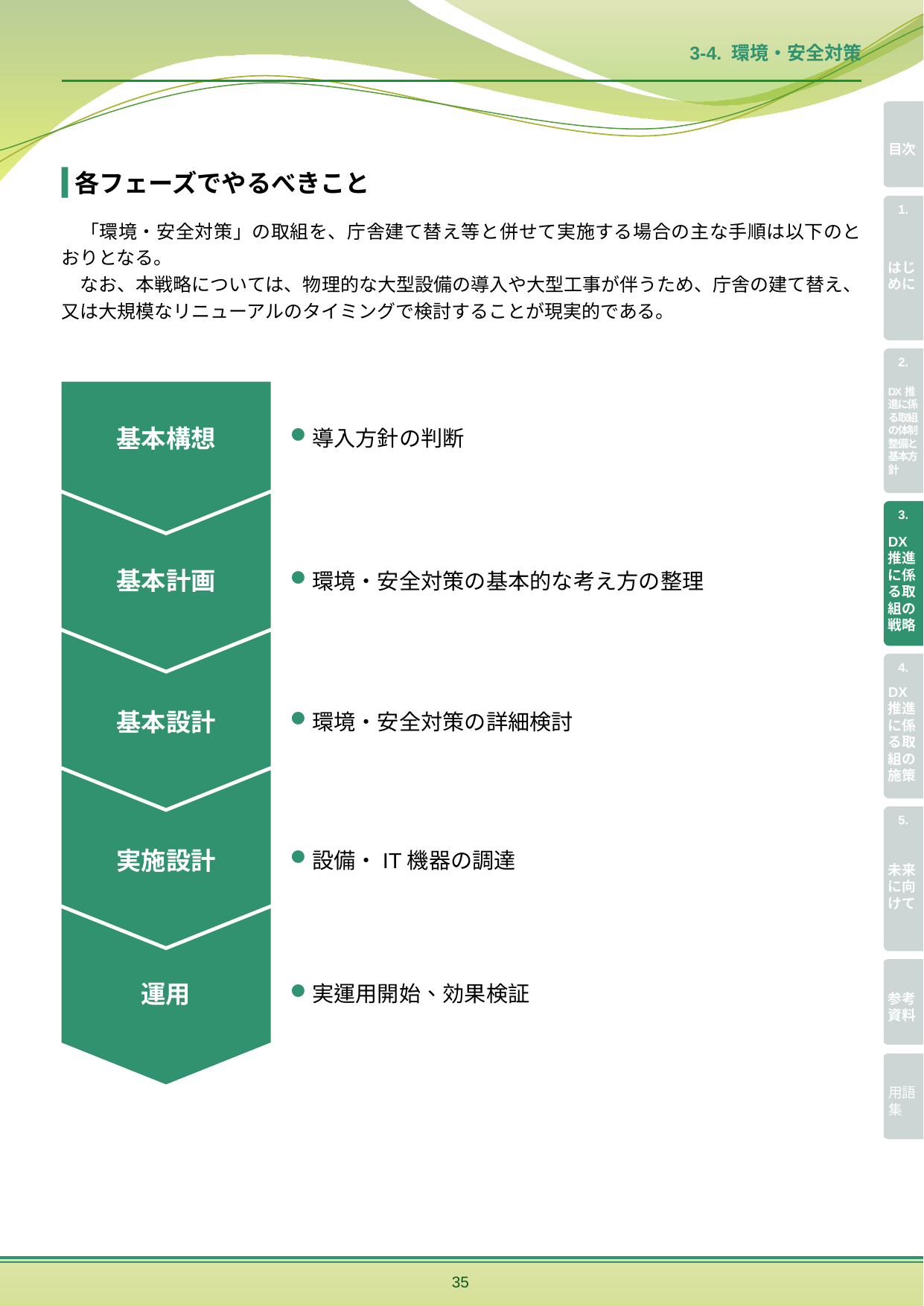

3-4. 環境・安全対策

各フェーズでやるべきこと
　「環境・安全対策」の取組を、庁舎建て替え等と併せて実施する場合の主な手順は以下のとおりとなる。
　なお、本戦略については、物理的な大型設備の導入や大型工事が伴うため、庁舎の建て替え、又は大規模なリニューアルのタイミングで検討することが現実的である。

基本構想
導入方針の判断
基本計画
環境・安全対策の基本的な考え方の整理
基本設計
環境・安全対策の詳細検討
実施設計
設備・IT機器の調達
運用
実運用開始、効果検証
35